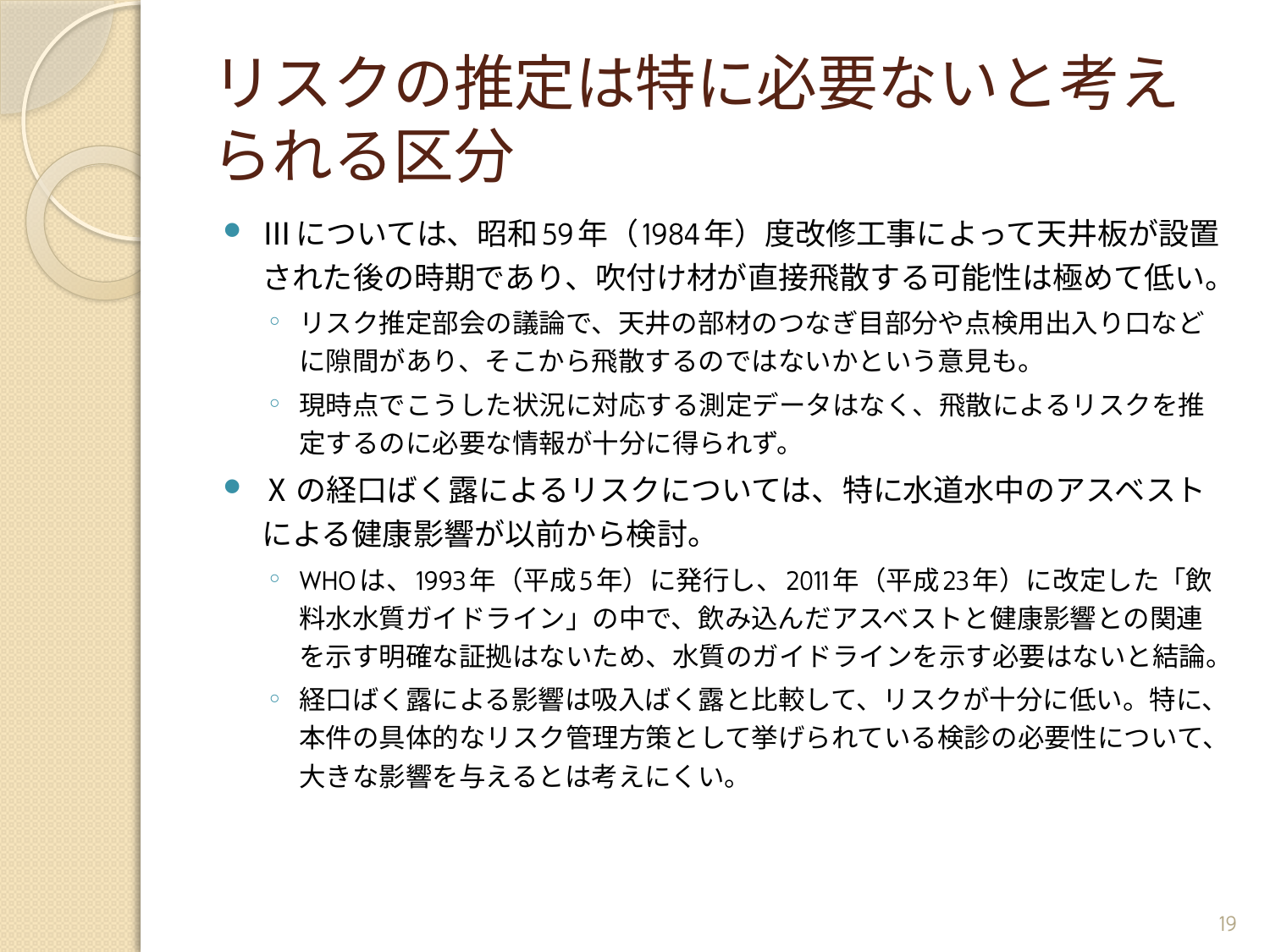

# リスクの推定は特に必要ないと考えられる区分
Ⅲについては、昭和59年（1984年）度改修工事によって天井板が設置された後の時期であり、吹付け材が直接飛散する可能性は極めて低い。
リスク推定部会の議論で、天井の部材のつなぎ目部分や点検用出入り口などに隙間があり、そこから飛散するのではないかという意見も。
現時点でこうした状況に対応する測定データはなく、飛散によるリスクを推定するのに必要な情報が十分に得られず。
Ⅹの経口ばく露によるリスクについては、特に水道水中のアスベストによる健康影響が以前から検討。
WHOは、1993年（平成5年）に発行し、2011年（平成23年）に改定した「飲料水水質ガイドライン」の中で、飲み込んだアスベストと健康影響との関連を示す明確な証拠はないため、水質のガイドラインを示す必要はないと結論。
経口ばく露による影響は吸入ばく露と比較して、リスクが十分に低い。特に、本件の具体的なリスク管理方策として挙げられている検診の必要性について、大きな影響を与えるとは考えにくい。

19